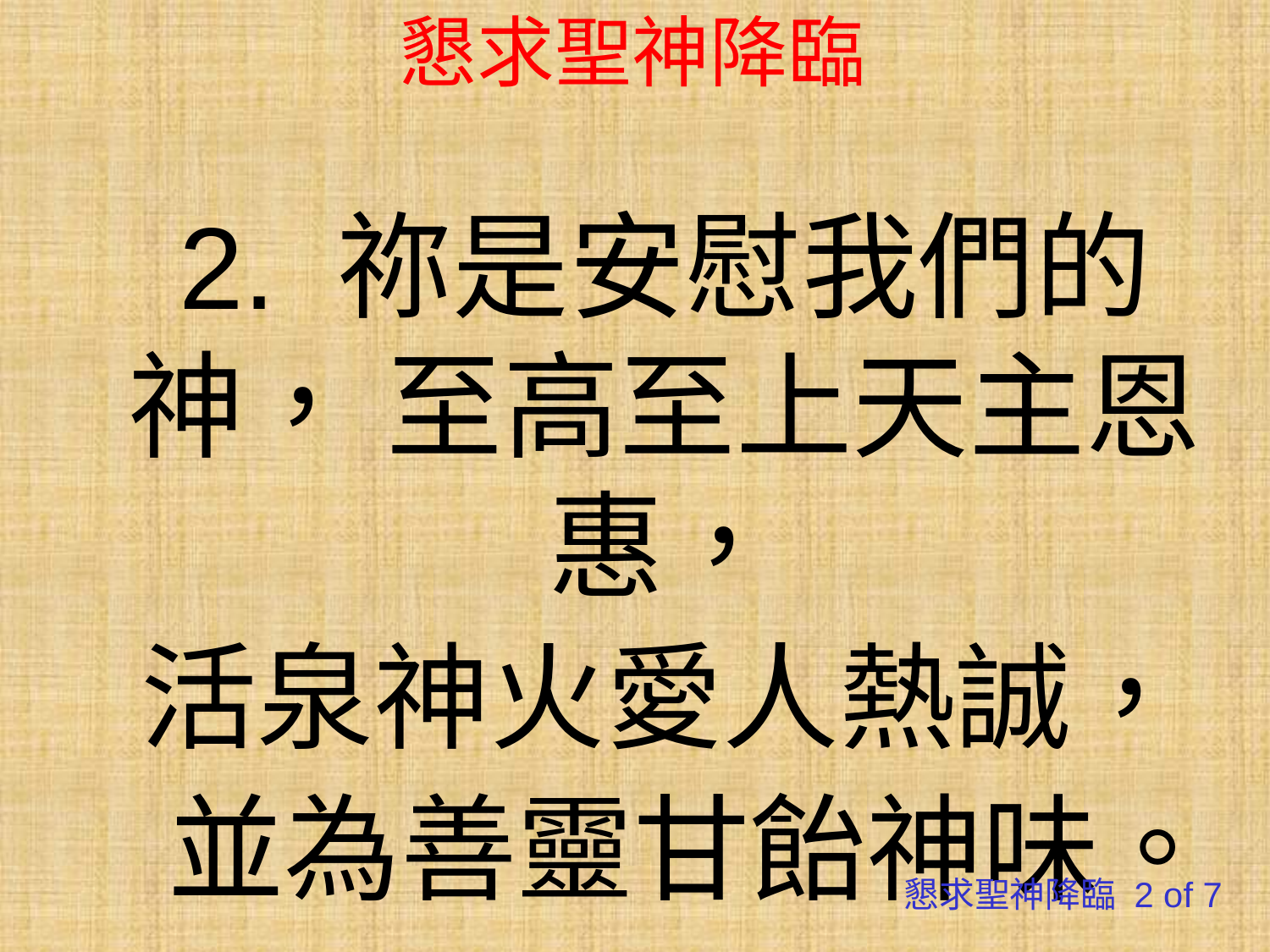

# 懇求聖神降臨
2. 祢是安慰我們的神， 至高至上天主恩惠，
活泉神火愛人熱誠，
 並為善靈甘飴神味。
懇求聖神降臨 2 of 7